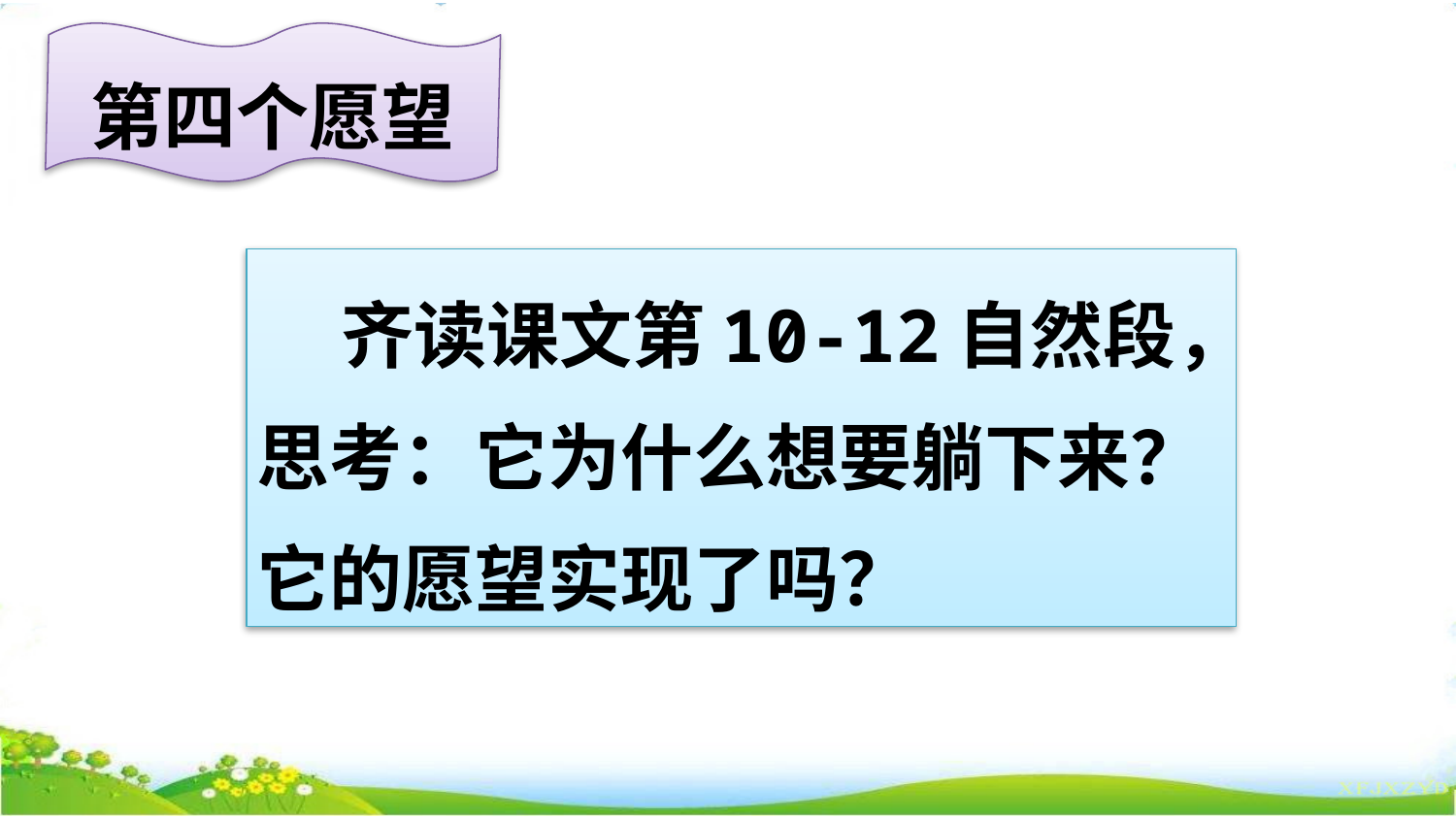

第四个愿望
    齐读课文第10-12自然段，思考：它为什么想要躺下来？它的愿望实现了吗？